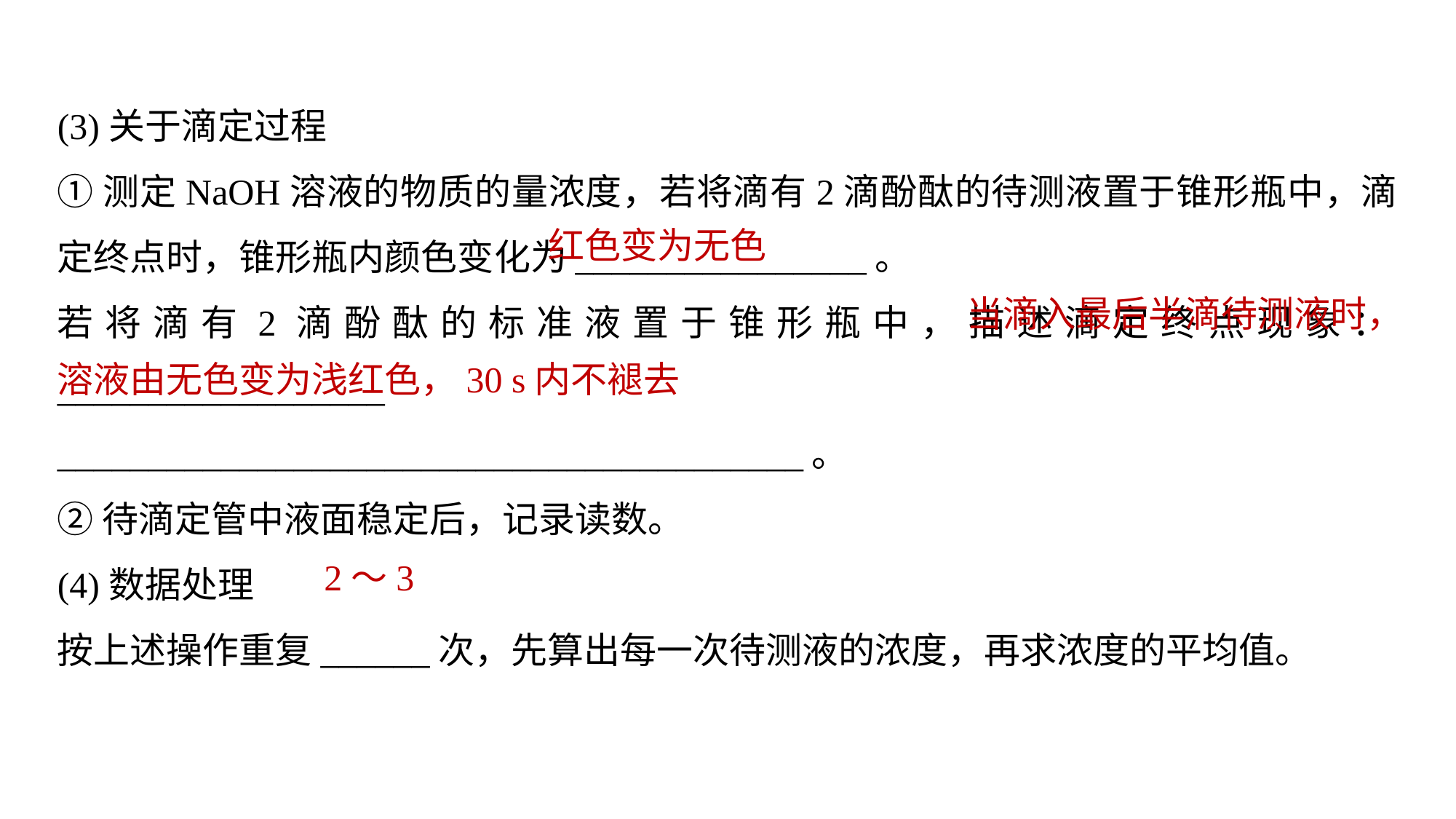

(3)关于滴定过程
①测定NaOH溶液的物质的量浓度，若将滴有2滴酚酞的待测液置于锥形瓶中，滴定终点时，锥形瓶内颜色变化为________________。
若将滴有2滴酚酞的标准液置于锥形瓶中，描述滴定终点现象：__________________
_________________________________________。
②待滴定管中液面稳定后，记录读数。
(4)数据处理
按上述操作重复______次，先算出每一次待测液的浓度，再求浓度的平均值。
红色变为无色
                                                                                                              当滴入最后半滴待测液时，溶液由无色变为浅红色，30 s内不褪去
2～3